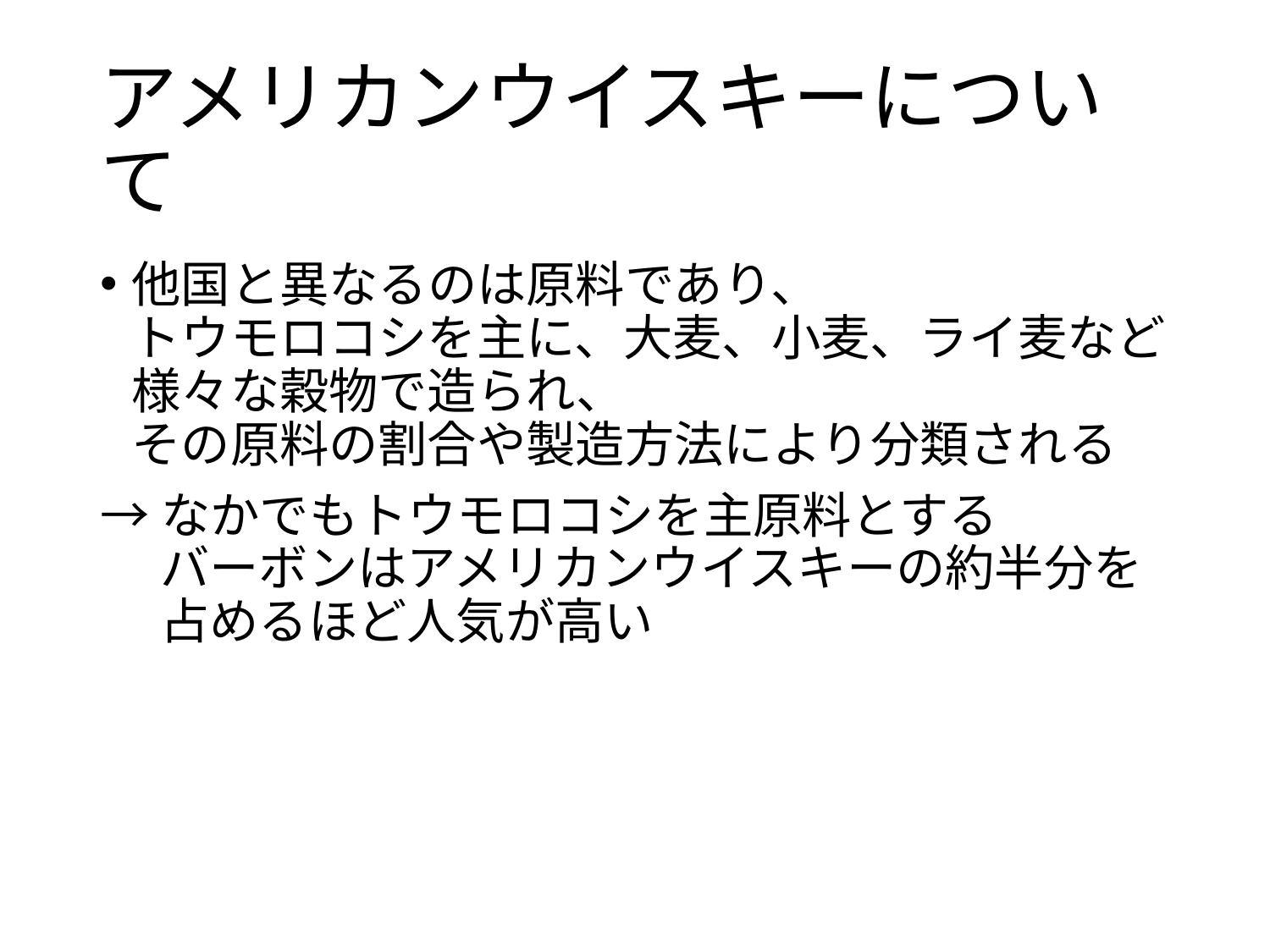

# アメリカンウイスキーについて
他国と異なるのは原料であり、
トウモロコシを主に、大麦、小麦、ライ麦など
様々な穀物で造られ、
その原料の割合や製造方法により分類される
→なかでもトウモロコシを主原料とする
　 バーボンはアメリカンウイスキーの約半分を
　 占めるほど人気が高い